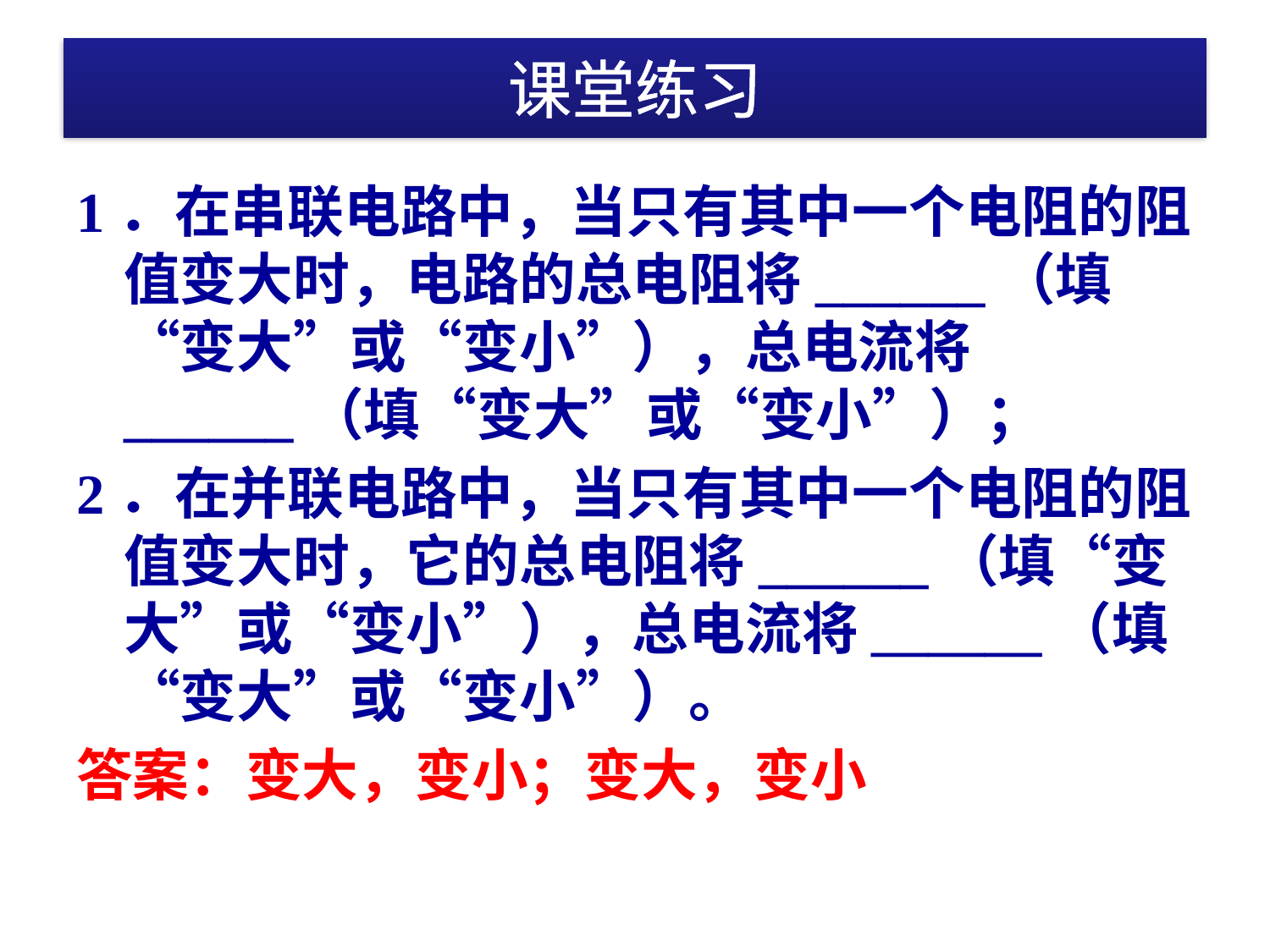

# 课堂练习
1．在串联电路中，当只有其中一个电阻的阻值变大时，电路的总电阻将______（填“变大”或“变小”），总电流将______（填“变大”或“变小”）；
2．在并联电路中，当只有其中一个电阻的阻值变大时，它的总电阻将______（填“变大”或“变小”），总电流将______（填“变大”或“变小”）。
答案：变大，变小；变大，变小